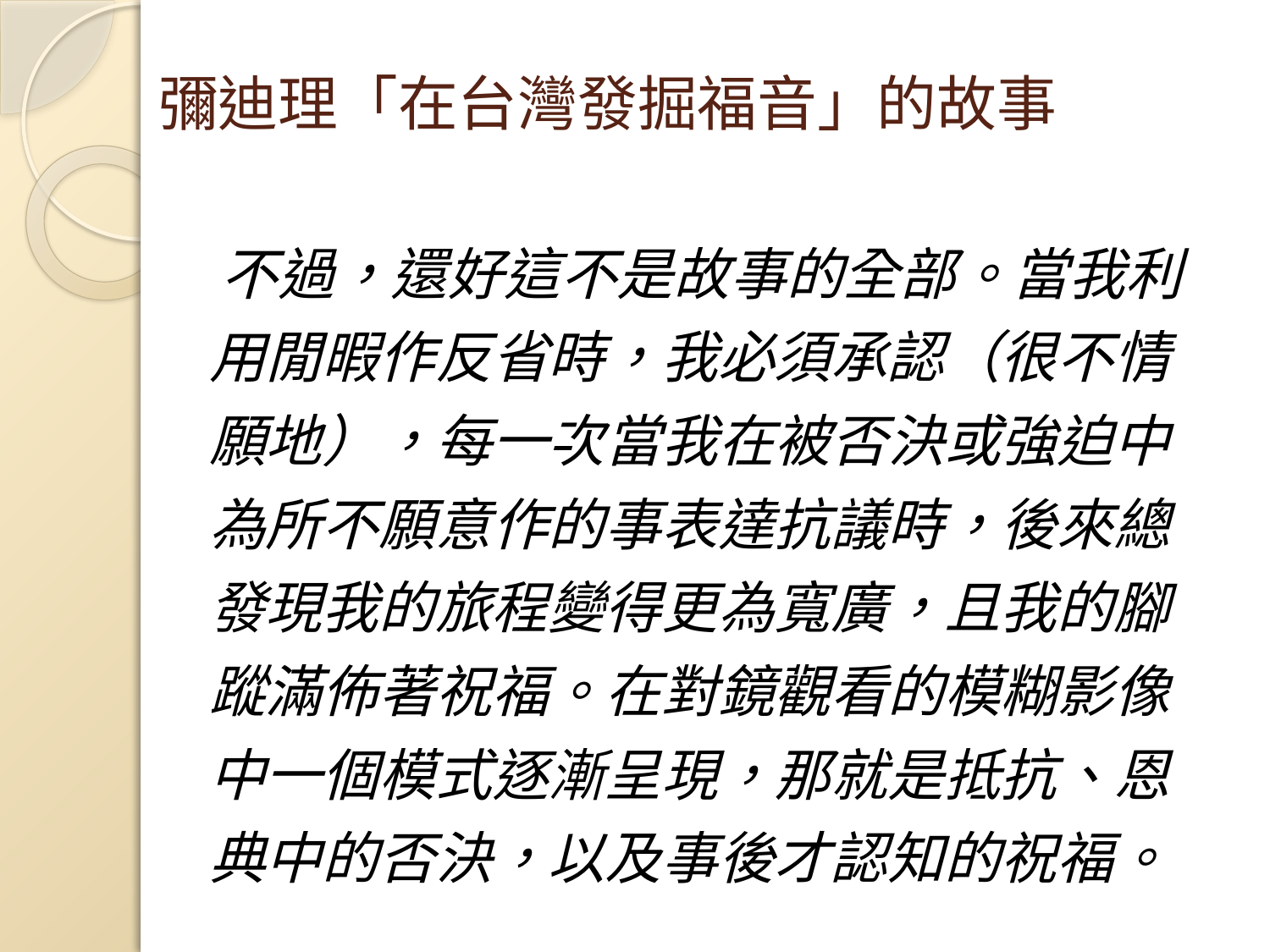

# 彌迪理「在台灣發掘福音」的故事
   不過，還好這不是故事的全部。當我利用閒暇作反省時，我必須承認（很不情願地），每一次當我在被否決或強迫中為所不願意作的事表達抗議時，後來總發現我的旅程變得更為寬廣，且我的腳蹤滿佈著祝福。在對鏡觀看的模糊影像中一個模式逐漸呈現，那就是抵抗、恩典中的否決，以及事後才認知的祝福。